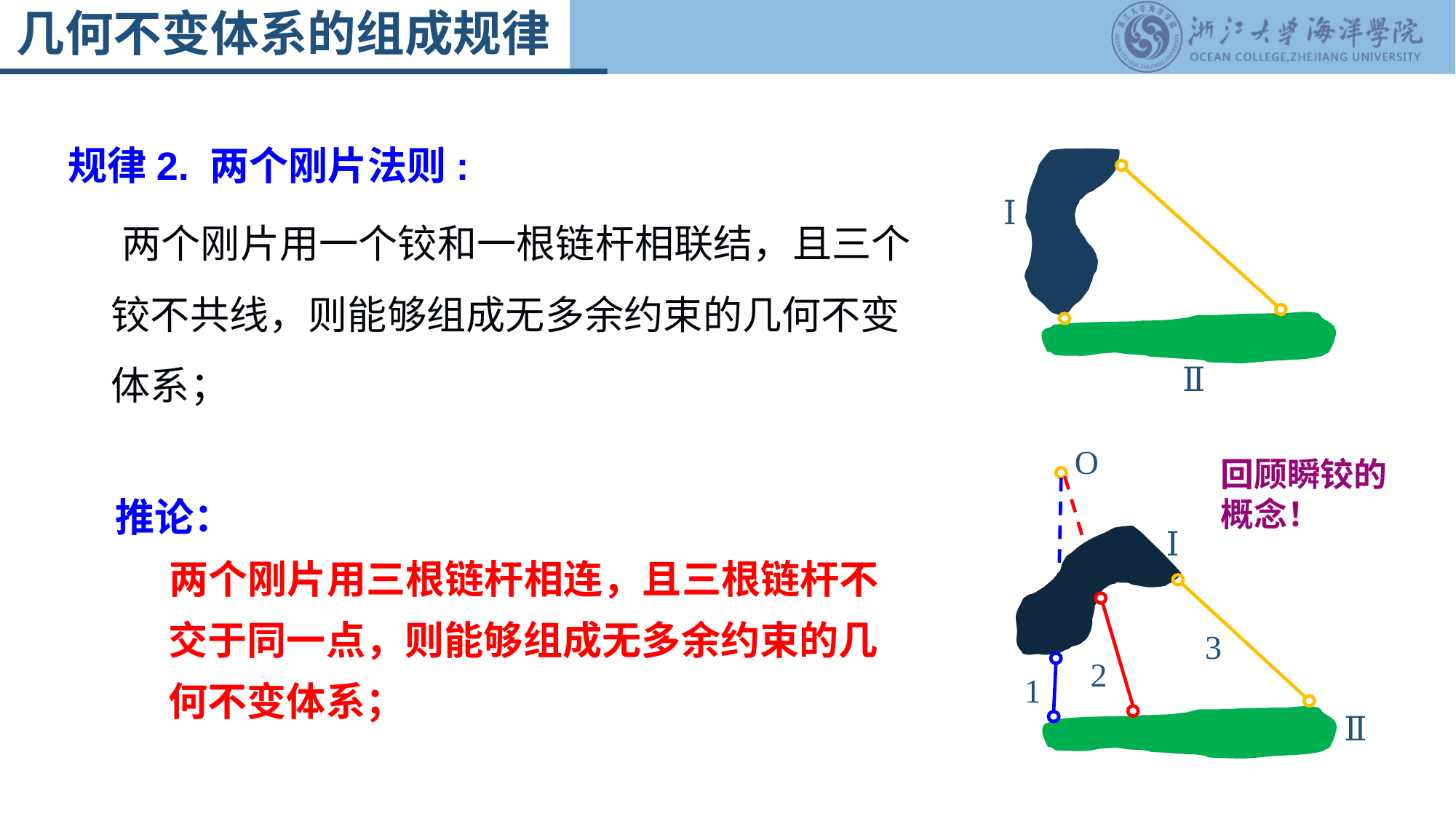

几何不变体系的组成规律
规律2. 两个刚片法则:
     两个刚片用一个铰和一根链杆相联结，且三个铰不共线，则能够组成无多余约束的几何不变体系；

Ⅰ

Ⅱ
O

回顾瞬铰的概念！
推论：
两个刚片用三根链杆相连，且三根链杆不交于同一点，则能够组成无多余约束的几何不变体系；

Ⅰ

2

1

Ⅱ

3